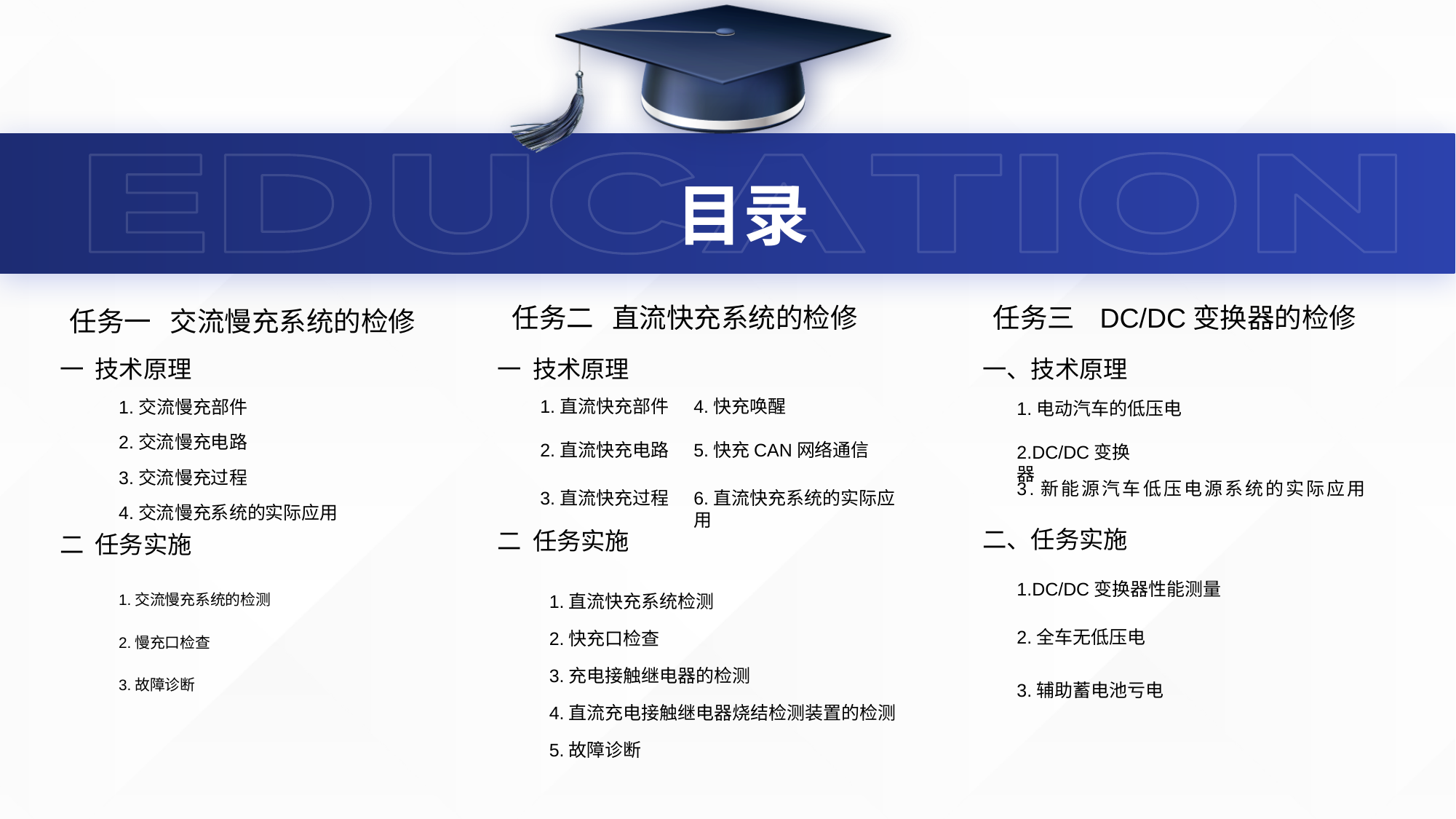

# 目录
任务一   交流慢充系统的检修
任务三   DC/DC变换器的检修
任务二   直流快充系统的检修
一  技术原理
一  技术原理
一、技术原理
1.直流快充部件
4.快充唤醒
1.交流慢充部件
1.电动汽车的低压电
2.交流慢充电路
2.直流快充电路
5.快充CAN网络通信
2.DC/DC变换器
3.交流慢充过程
3.新能源汽车低压电源系统的实际应用
3.直流快充过程
6.直流快充系统的实际应用
4.交流慢充系统的实际应用
二、任务实施
二  任务实施
二  任务实施
1.DC/DC变换器性能测量
1.交流慢充系统的检测
1.直流快充系统检测
2.全车无低压电
2.快充口检查
2.慢充口检查
3.充电接触继电器的检测
3.故障诊断
3.辅助蓄电池亏电
4.直流充电接触继电器烧结检测装置的检测
5.故障诊断